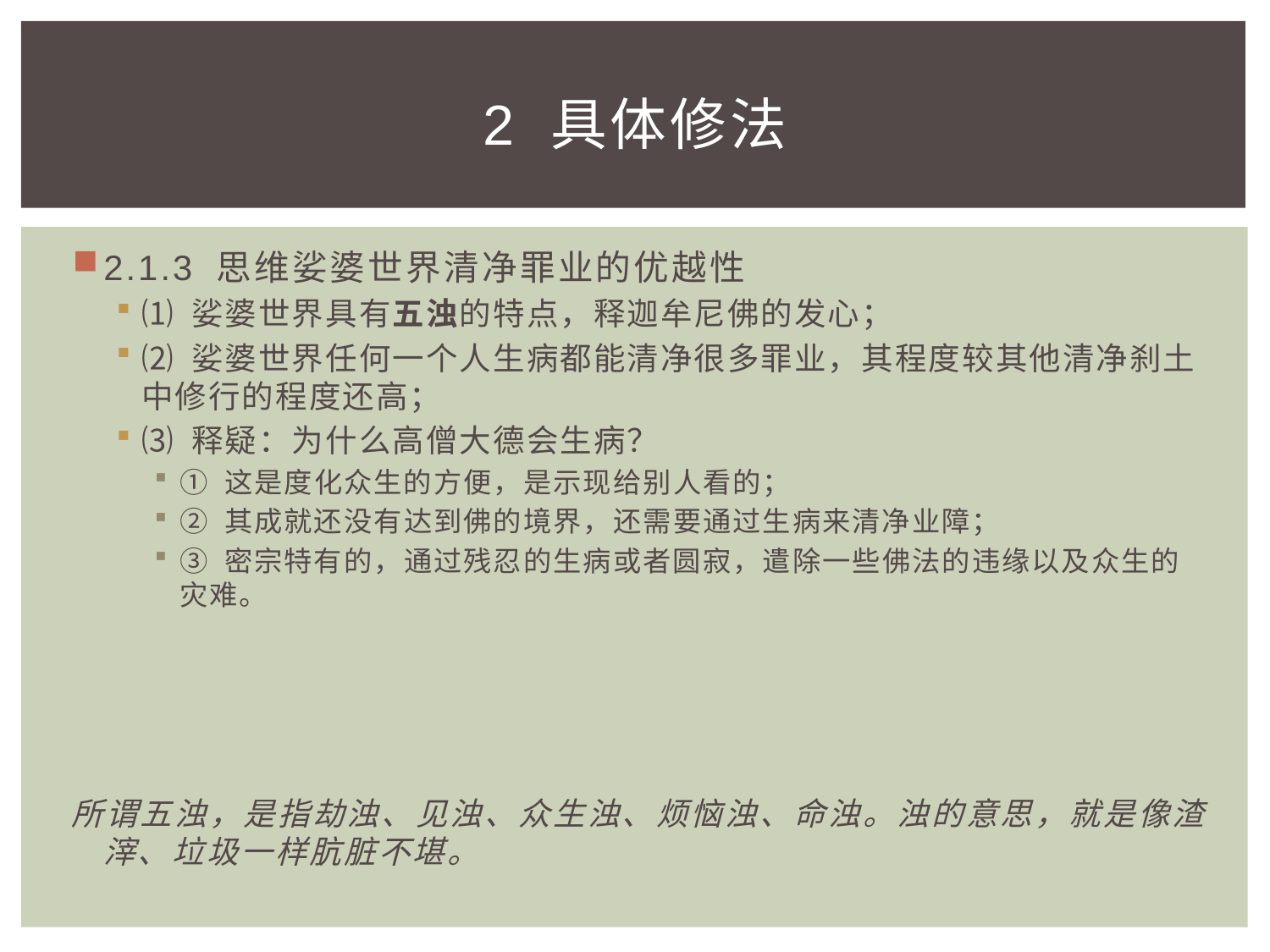

# 2 具体修法
2.1.3 思维娑婆世界清净罪业的优越性
⑴ 娑婆世界具有五浊的特点，释迦牟尼佛的发心；
⑵ 娑婆世界任何一个人生病都能清净很多罪业，其程度较其他清净刹土中修行的程度还高；
⑶ 释疑：为什么高僧大德会生病？
① 这是度化众生的方便，是示现给别人看的；
② 其成就还没有达到佛的境界，还需要通过生病来清净业障；
③ 密宗特有的，通过残忍的生病或者圆寂，遣除一些佛法的违缘以及众生的灾难。

所谓五浊，是指劫浊、见浊、众生浊、烦恼浊、命浊。浊的意思，就是像渣滓、垃圾一样肮脏不堪。